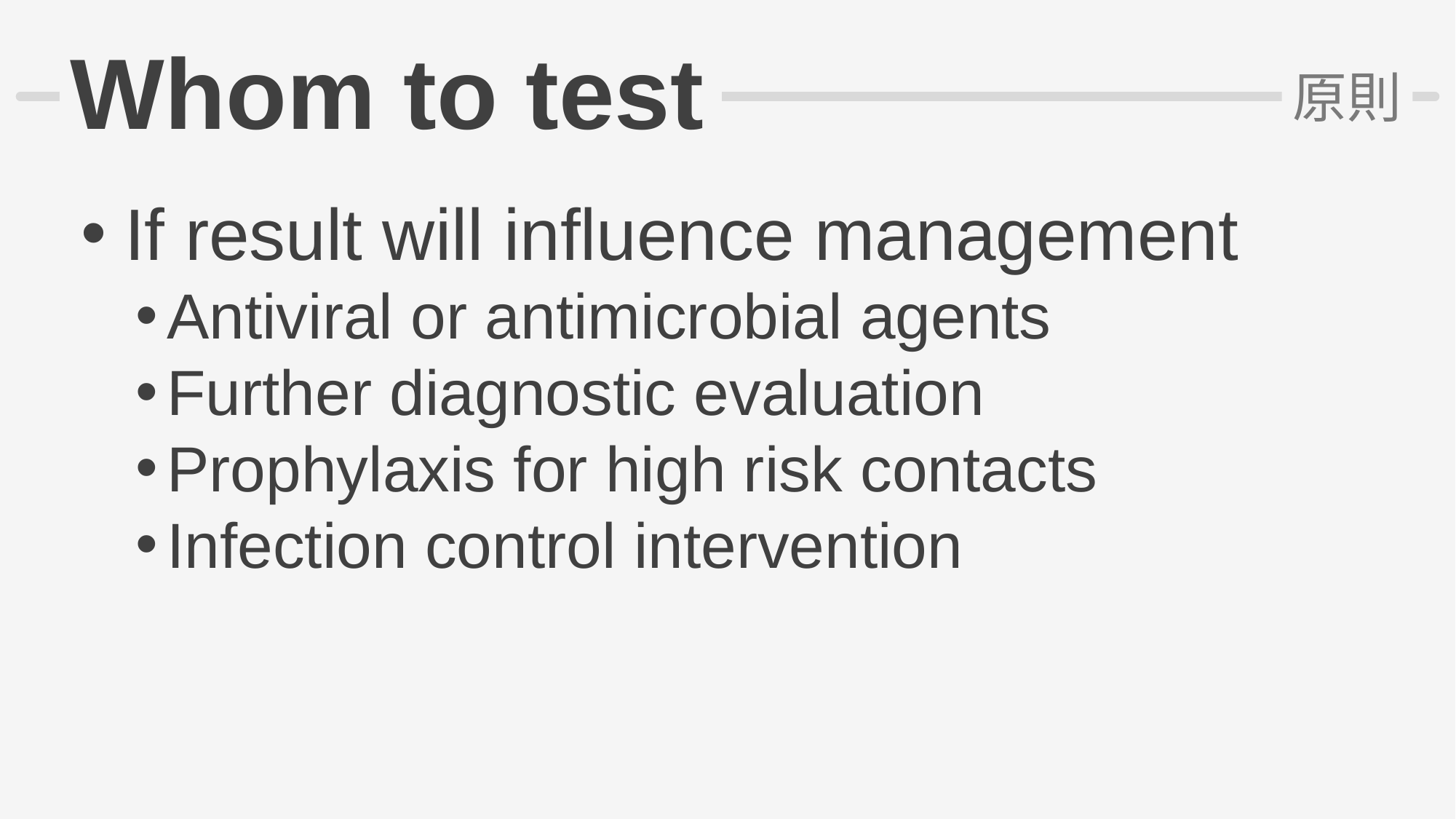

# Whom to test
原則
If result will influence management
Antiviral or antimicrobial agents
Further diagnostic evaluation
Prophylaxis for high risk contacts
Infection control intervention